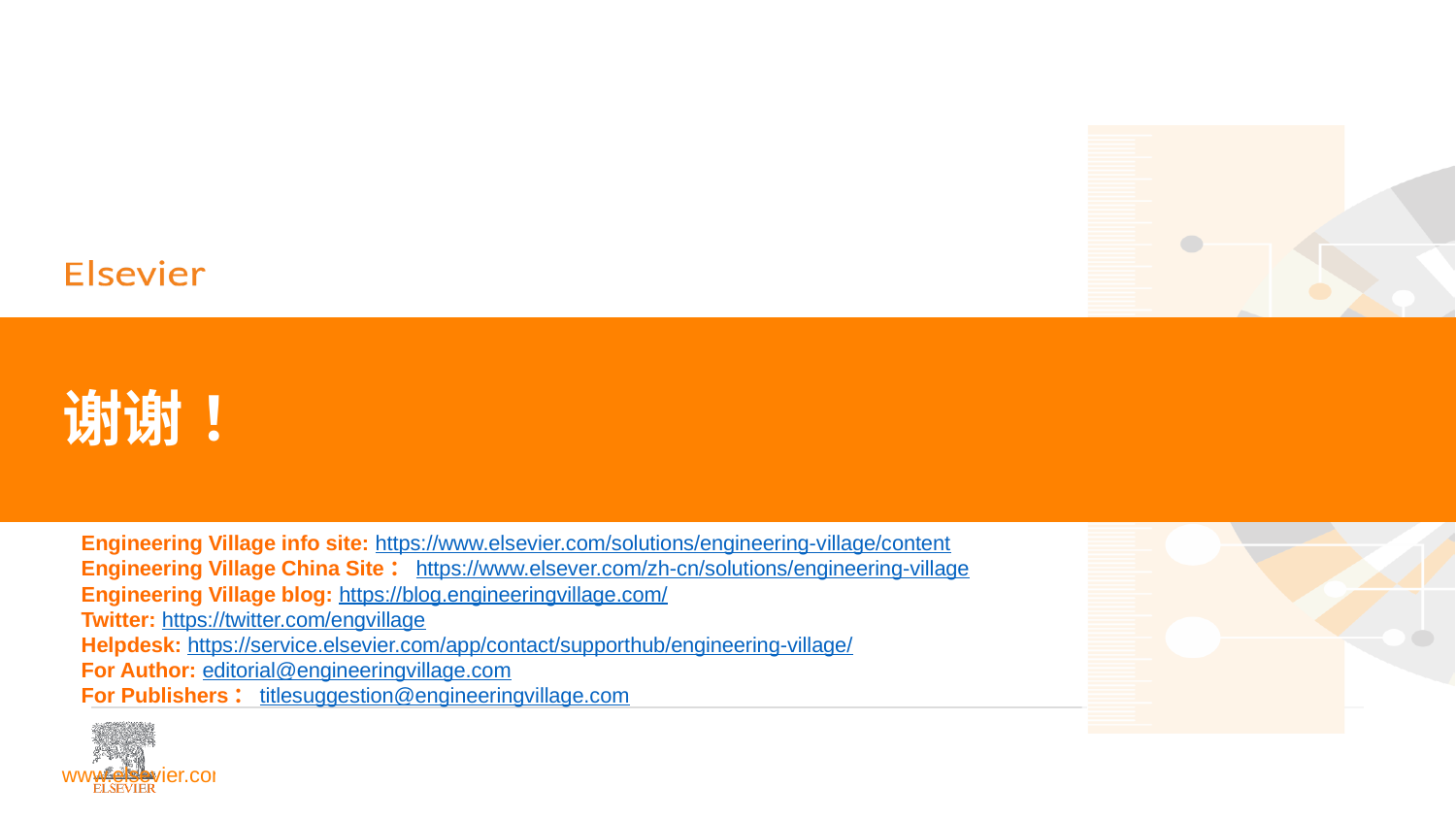

谢谢！
Engineering Village info site: https://www.elsevier.com/solutions/engineering-village/content
Engineering Village China Site：https://www.elsever.com/zh-cn/solutions/engineering-village
Engineering Village blog: https://blog.engineeringvillage.com/
Twitter: https://twitter.com/engvillage
Helpdesk: https://service.elsevier.com/app/contact/supporthub/engineering-village/
For Author: editorial@engineeringvillage.com
For Publishers：titlesuggestion@engineeringvillage.com